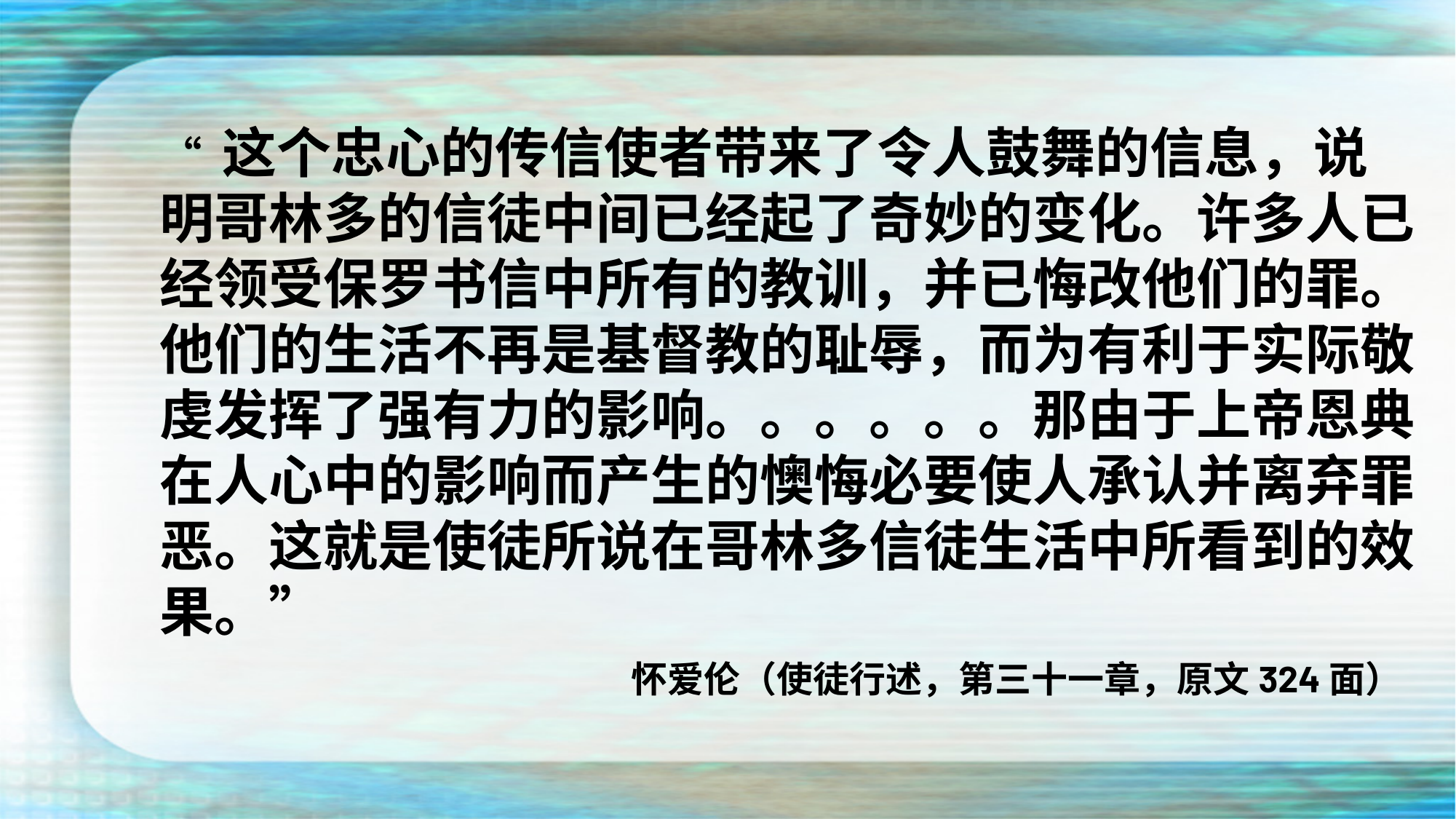

“ 这个忠心的传信使者带来了令人鼓舞的信息，说明哥林多的信徒中间已经起了奇妙的变化。许多人已经领受保罗书信中所有的教训，并已悔改他们的罪。他们的生活不再是基督教的耻辱，而为有利于实际敬虔发挥了强有力的影响。。。。。。那由于上帝恩典在人心中的影响而产生的懊悔必要使人承认并离弃罪恶。这就是使徒所说在哥林多信徒生活中所看到的效果。”
怀爱伦（使徒行述，第三十一章，原文324面）